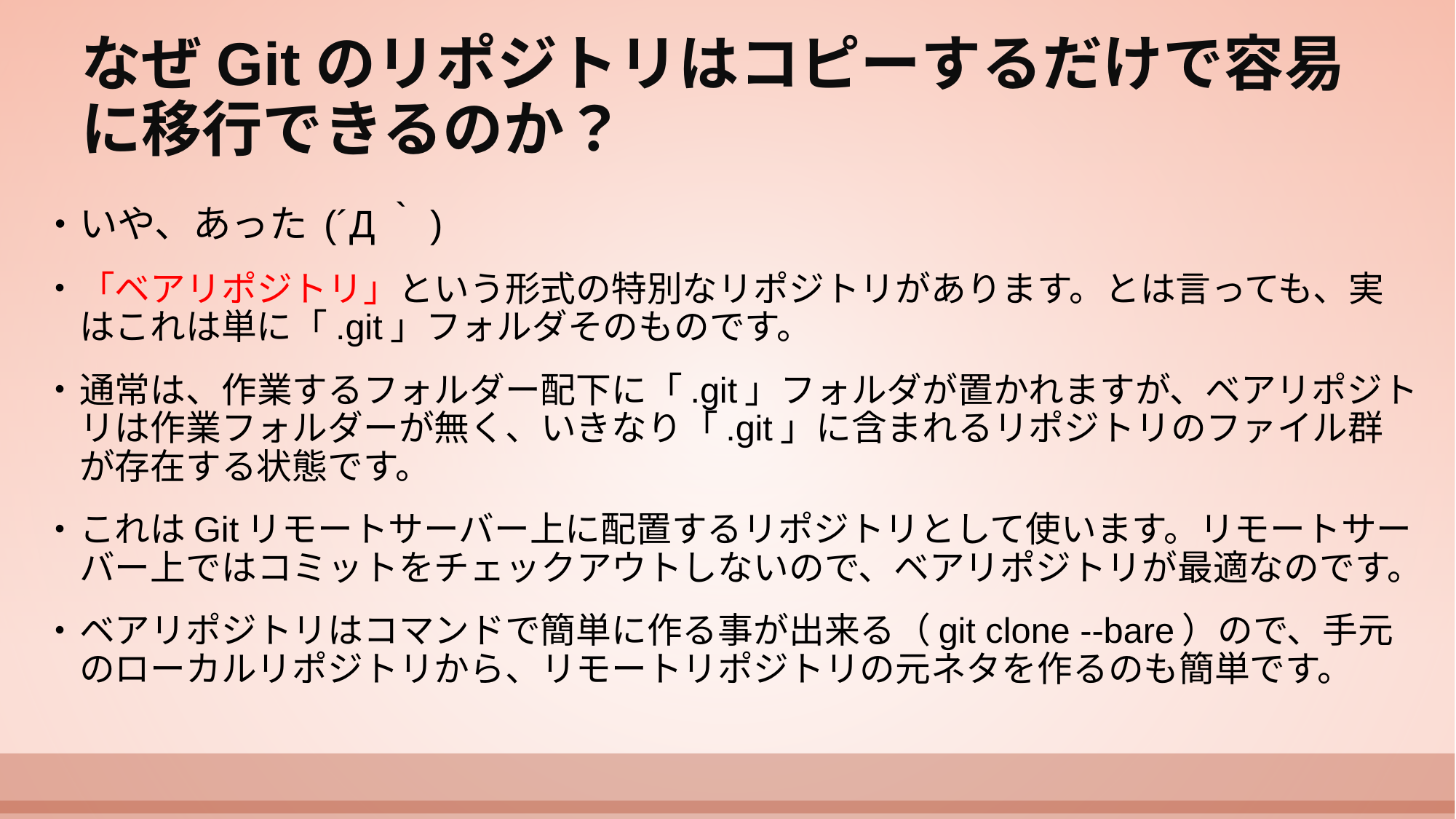

# なぜGitのリポジトリはコピーするだけで容易に移行できるのか？
いや、あった (´Д｀)
「ベアリポジトリ」という形式の特別なリポジトリがあります。とは言っても、実はこれは単に「.git」フォルダそのものです。
通常は、作業するフォルダー配下に「.git」フォルダが置かれますが、ベアリポジトリは作業フォルダーが無く、いきなり「.git」に含まれるリポジトリのファイル群が存在する状態です。
これはGitリモートサーバー上に配置するリポジトリとして使います。リモートサーバー上ではコミットをチェックアウトしないので、ベアリポジトリが最適なのです。
ベアリポジトリはコマンドで簡単に作る事が出来る（git clone --bare）ので、手元のローカルリポジトリから、リモートリポジトリの元ネタを作るのも簡単です。